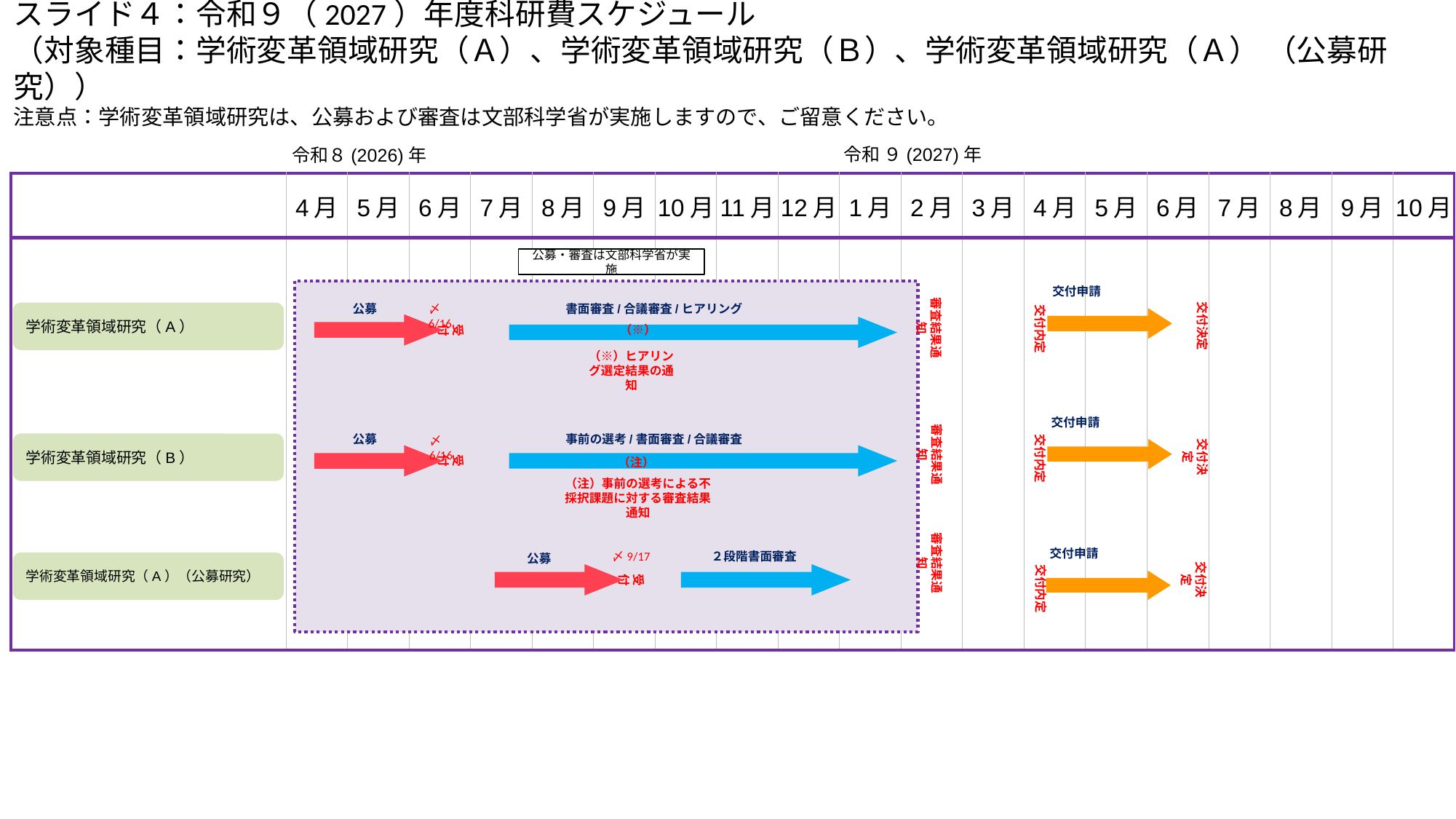

# スライド４：令和９（2027）年度科研費スケジュール （対象種目：学術変革領域研究（Ａ）、学術変革領域研究（Ｂ）、学術変革領域研究（Ａ） （公募研究）） 注意点：学術変革領域研究は、公募および審査は文部科学省が実施しますので、ご留意ください。
令和 ９(2027)年
令和８(2026)年
|  | 4月 | 5月 | 6月 | 7月 | 8月 | 9月 | 10月 | 11月 | 12月 | 1月 | 2月 | 3月 | 4月 | 5月 | 6月 | 7月 | 8月 | 9月 | 10月 |
| --- | --- | --- | --- | --- | --- | --- | --- | --- | --- | --- | --- | --- | --- | --- | --- | --- | --- | --- | --- |
|  |  |  |  |  |  |  |  |  |  |  |  |  |  |  |  |  |  |  |  |
公募・審査は文部科学省が実施

交付内定
交付申請
審査結果通知
交付決定
公募
書面審査/合議審査/ヒアリング
学術変革領域研究（A）

受付

（※）
（※）ヒアリング選定結果の通知
〆6/16
交付申請
審査結果通知
交付内定
公募
事前の選考/書面審査/合議審査
交付決定
学術変革領域研究（B）

受付

〆6/16
（注）事前の選考による不採択課題に対する審査結果通知
（注）
審査結果通知
交付申請
２段階書面審査
交付内定
公募
交付決定
学術変革領域研究（A）（公募研究）
受付

〆9/17